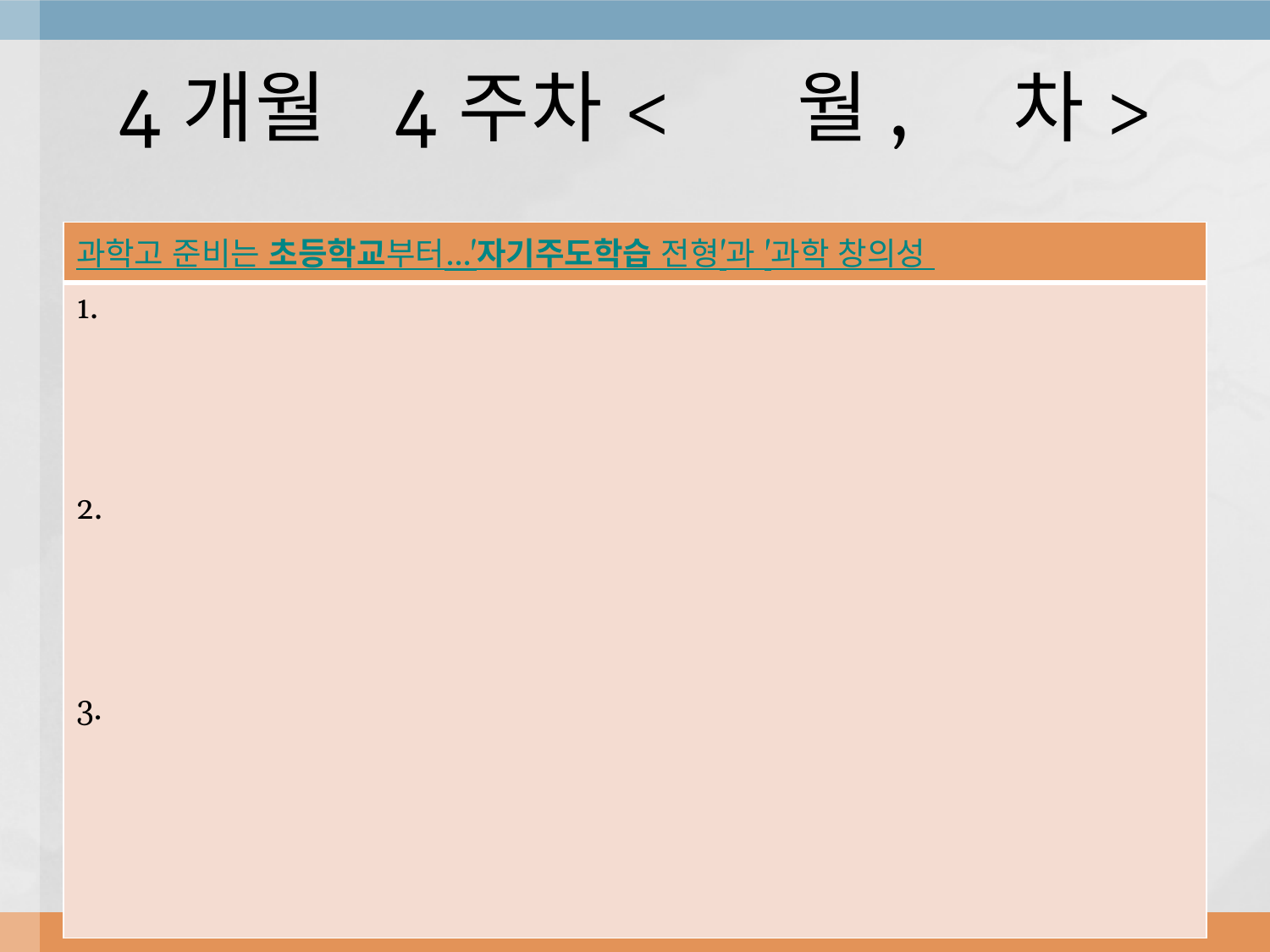

# 4개월  4주차<     월,    차>
| 과학고 준비는 초등학교부터…'자기주도학습 전형'과 '과학 창의성 |
| --- |
| 1. 2. 3. |